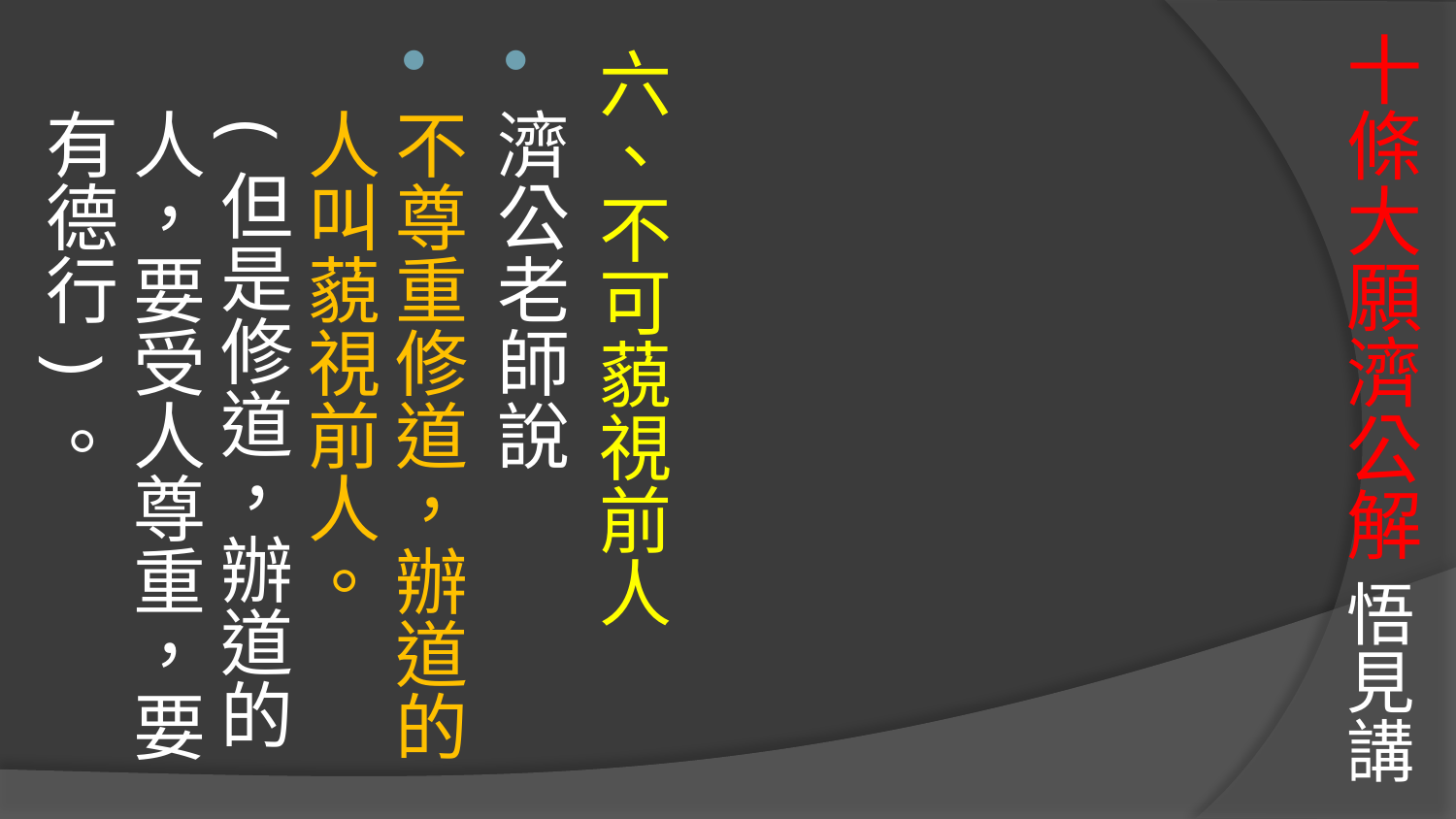

# 十條大願濟公解 悟見講
六、不可藐視前人
濟公老師說
不尊重修道，辦道的人叫藐視前人。 (但是修道，辦道的人，要受人尊重，要有德行)。